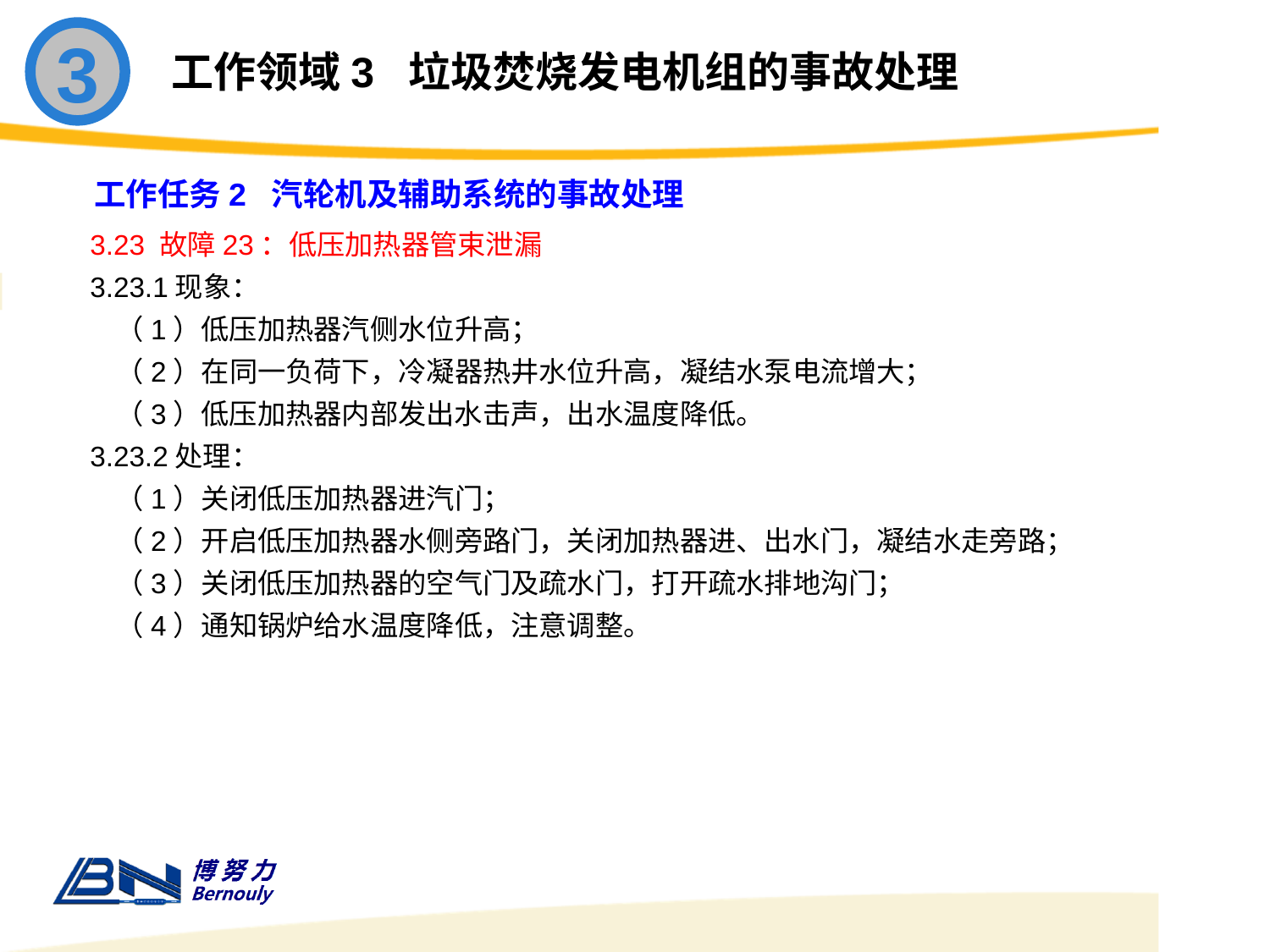

3
工作领域3  垃圾焚烧发电机组的事故处理
工作任务2  汽轮机及辅助系统的事故处理
3.23 故障23：低压加热器管束泄漏
3.23.1现象：
   （1）低压加热器汽侧水位升高；
   （2）在同一负荷下，冷凝器热井水位升高，凝结水泵电流增大；
   （3）低压加热器内部发出水击声，出水温度降低。
3.23.2处理：
   （1）关闭低压加热器进汽门；
   （2）开启低压加热器水侧旁路门，关闭加热器进、出水门，凝结水走旁路；
   （3）关闭低压加热器的空气门及疏水门，打开疏水排地沟门；
   （4）通知锅炉给水温度降低，注意调整。